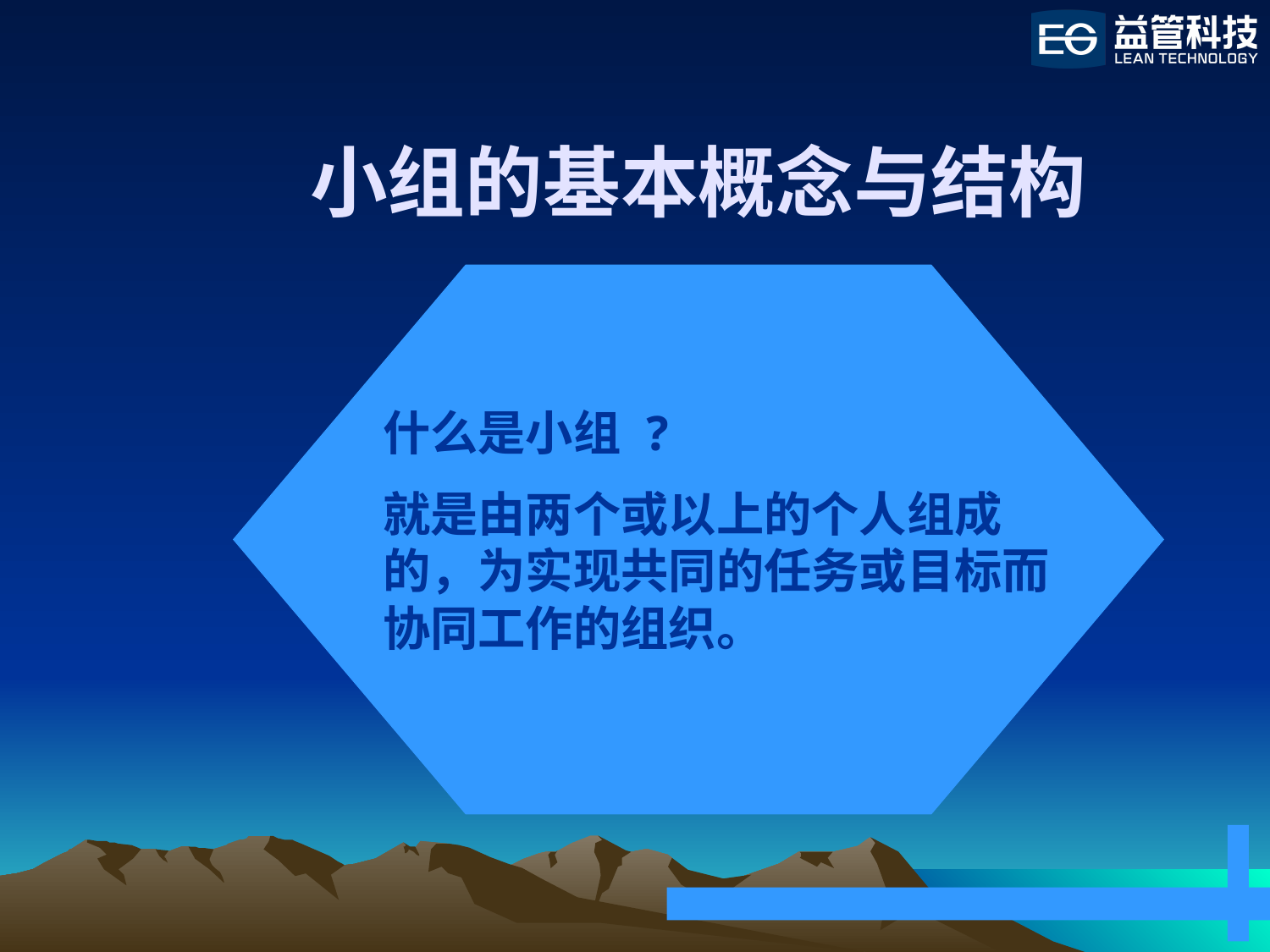

小组的基本概念与结构

什么是小组 ?
就是由两个或以上的个人组成的，为实现共同的任务或目标而协同工作的组织。